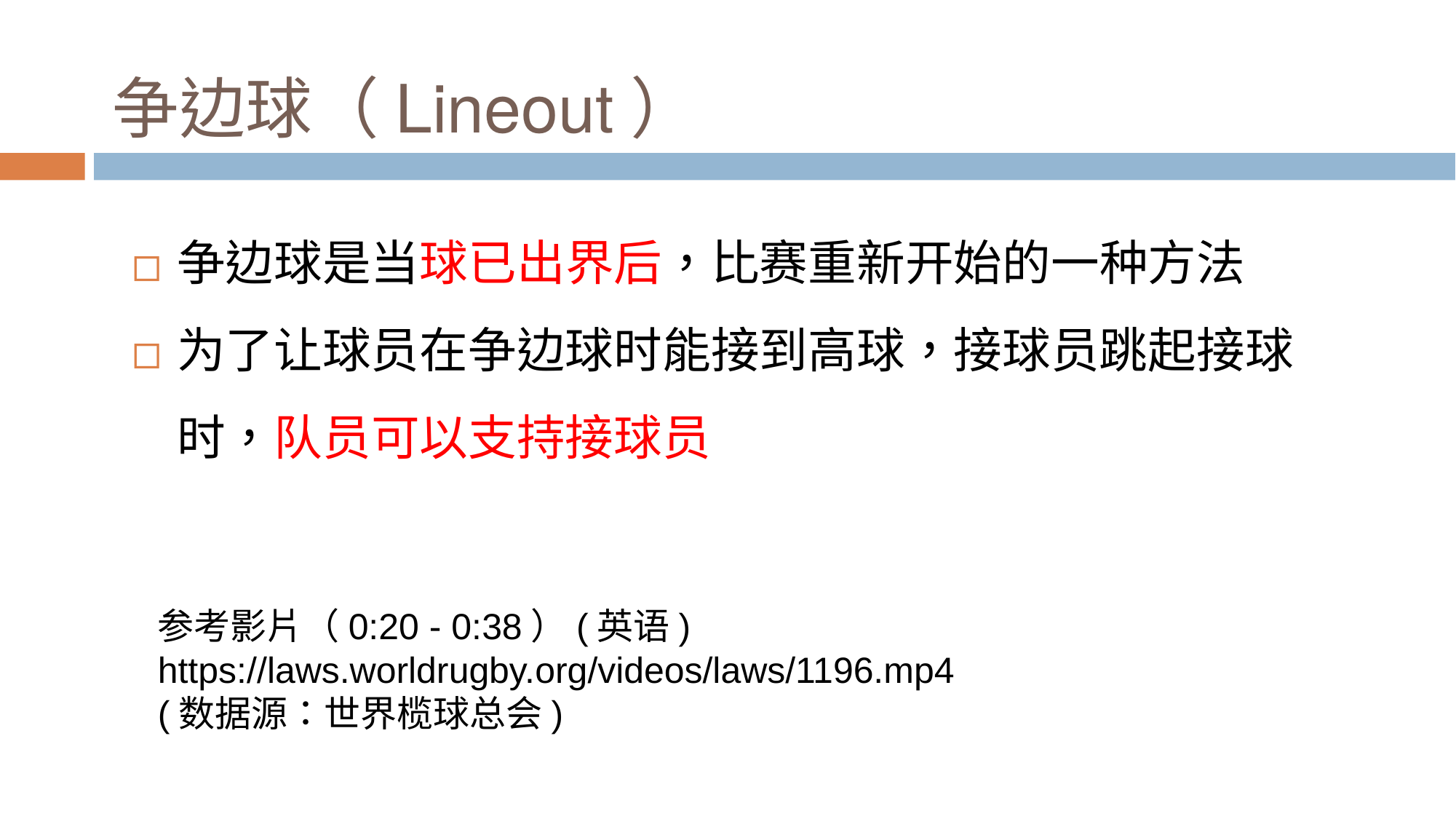

# 争边球（Lineout）

争边球是当球已出界后，比赛重新开始的一种方法
为了让球员在争边球时能接到高球，接球员跳起接球时，队员可以支持接球员

参考影片（0:20 - 0:38）(英语)
https://laws.worldrugby.org/videos/laws/1196.mp4
(数据源：世界榄球总会)